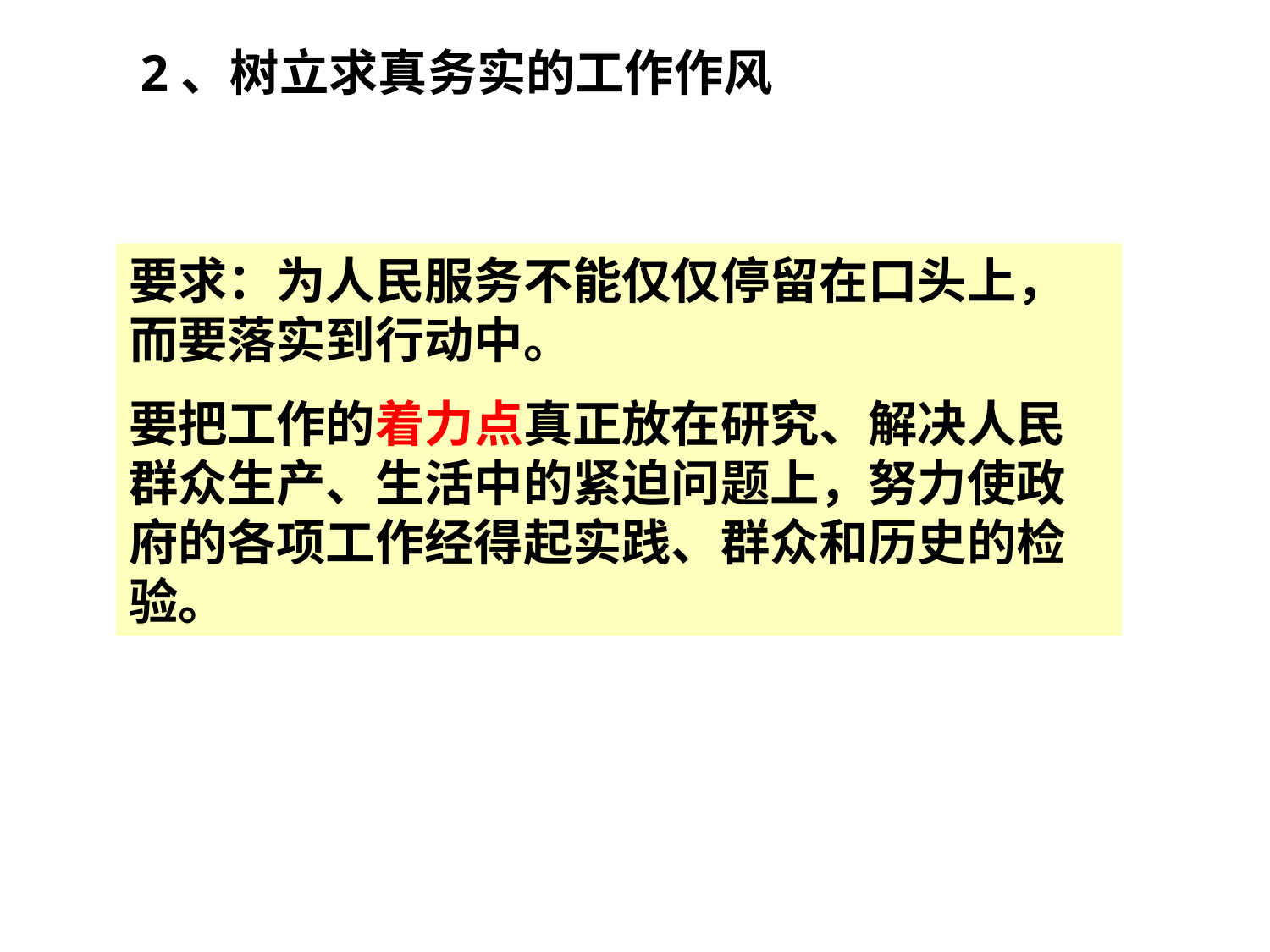

2、树立求真务实的工作作风
要求：为人民服务不能仅仅停留在口头上，而要落实到行动中。
要把工作的着力点真正放在研究、解决人民群众生产、生活中的紧迫问题上，努力使政府的各项工作经得起实践、群众和历史的检验。